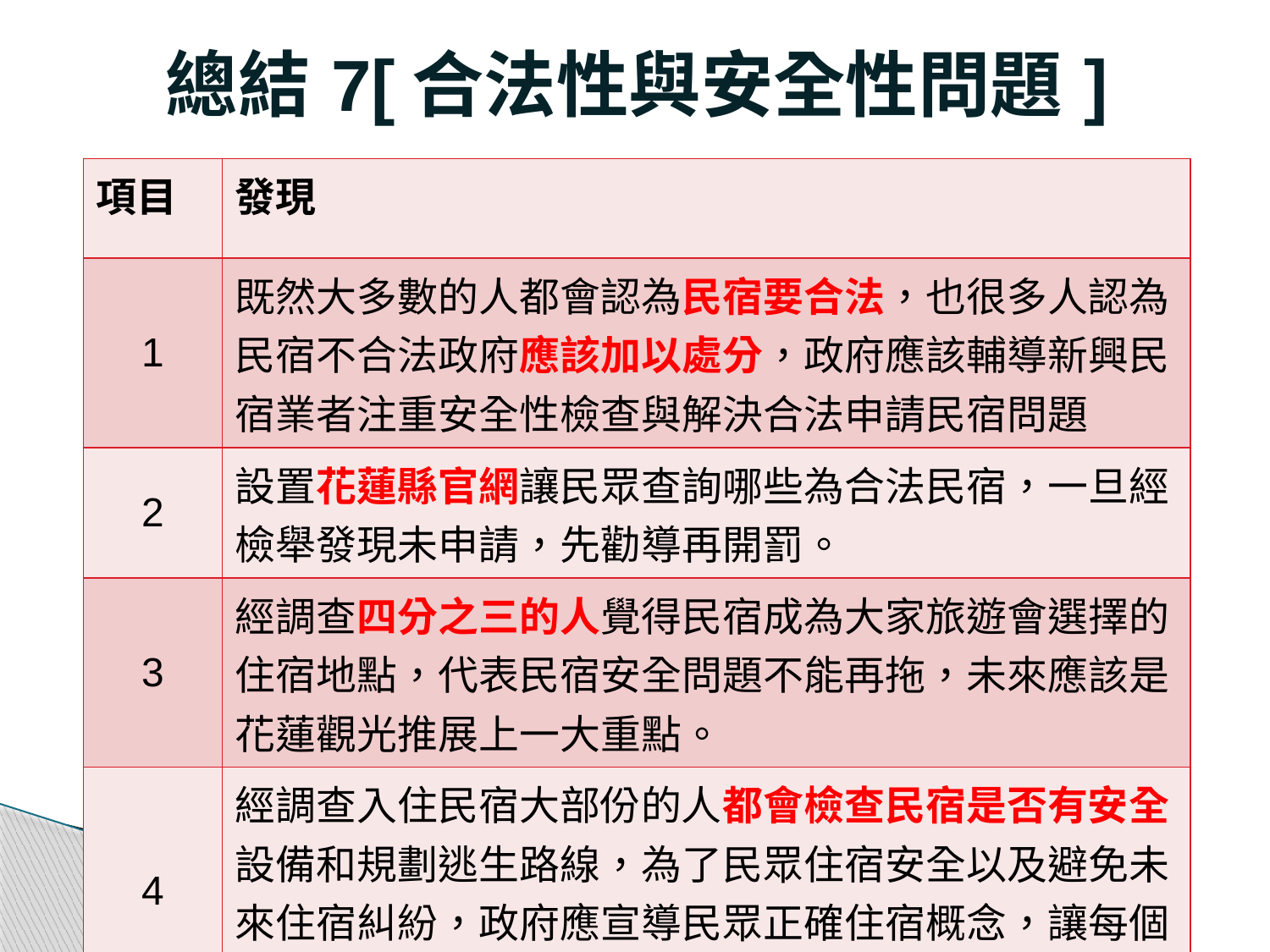

# 總結7[合法性與安全性問題]
| 項目 | 發現 |
| --- | --- |
| 1 | 既然大多數的人都會認為民宿要合法，也很多人認為民宿不合法政府應該加以處分，政府應該輔導新興民宿業者注重安全性檢查與解決合法申請民宿問題 |
| 2 | 設置花蓮縣官網讓民眾查詢哪些為合法民宿，一旦經檢舉發現未申請，先勸導再開罰。 |
| 3 | 經調查四分之三的人覺得民宿成為大家旅遊會選擇的住宿地點，代表民宿安全問題不能再拖，未來應該是花蓮觀光推展上一大重點。 |
| 4 | 經調查入住民宿大部份的人都會檢查民宿是否有安全設備和規劃逃生路線，為了民眾住宿安全以及避免未來住宿糾紛，政府應宣導民眾正確住宿概念，讓每個人開心出遊，平安回家。 |